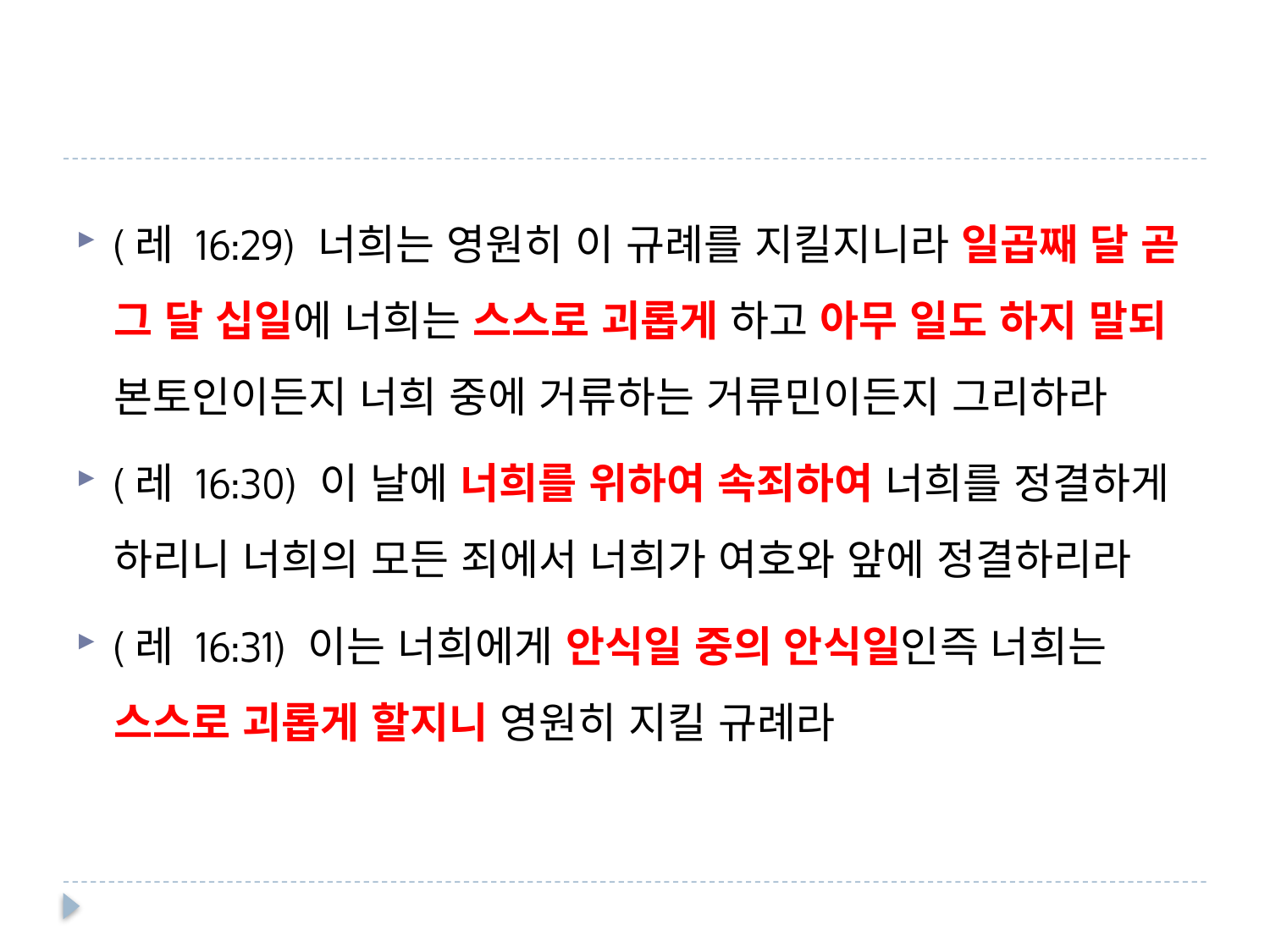

#
(레 16:29) 너희는 영원히 이 규례를 지킬지니라 일곱째 달 곧 그 달 십일에 너희는 스스로 괴롭게 하고 아무 일도 하지 말되 본토인이든지 너희 중에 거류하는 거류민이든지 그리하라
(레 16:30) 이 날에 너희를 위하여 속죄하여 너희를 정결하게 하리니 너희의 모든 죄에서 너희가 여호와 앞에 정결하리라
(레 16:31) 이는 너희에게 안식일 중의 안식일인즉 너희는 스스로 괴롭게 할지니 영원히 지킬 규례라